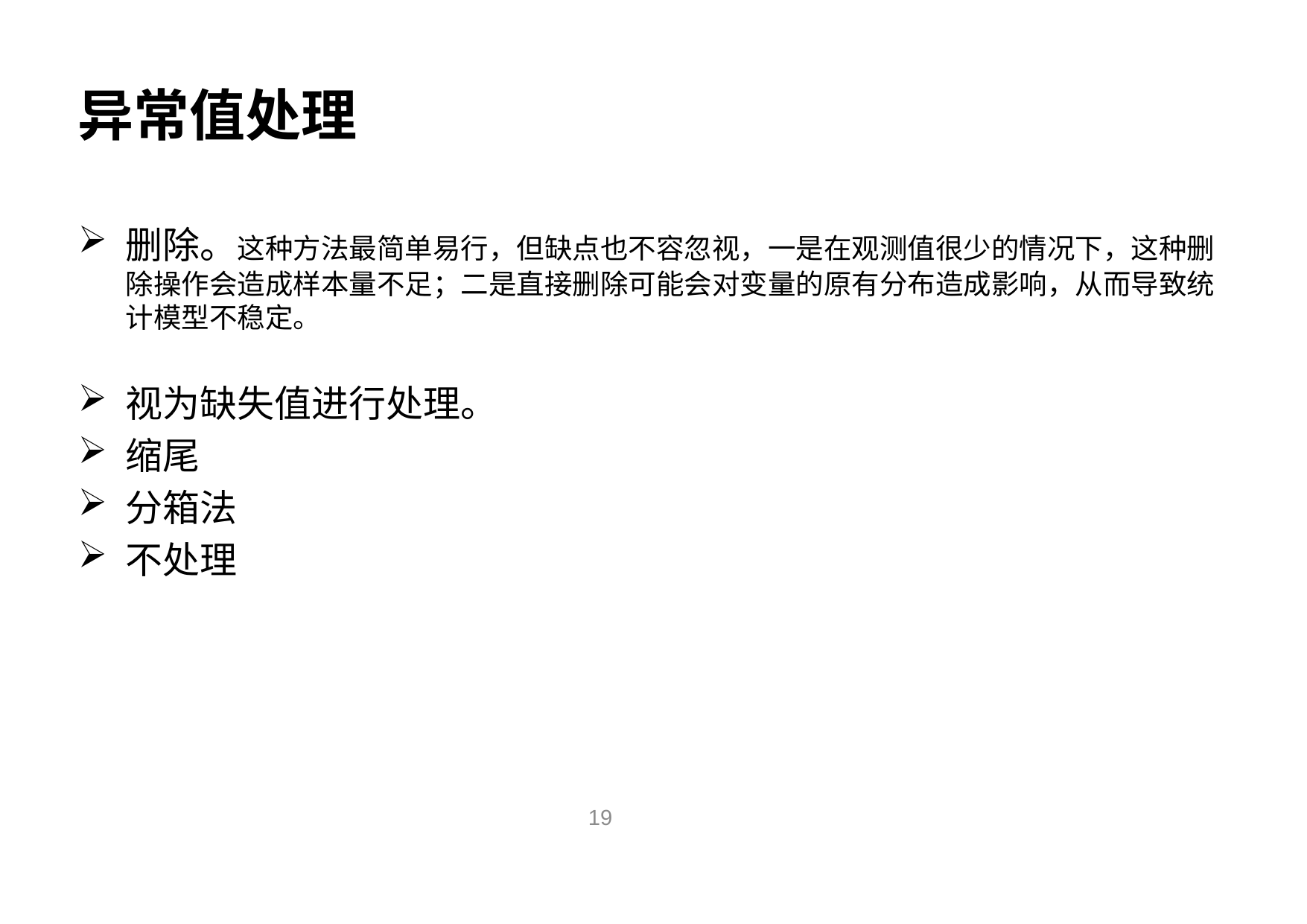

# 异常值处理
删除。这种方法最简单易行，但缺点也不容忽视，一是在观测值很少的情况下，这种删除操作会造成样本量不足；二是直接删除可能会对变量的原有分布造成影响，从而导致统计模型不稳定。

视为缺失值进行处理。
缩尾
分箱法
不处理

19